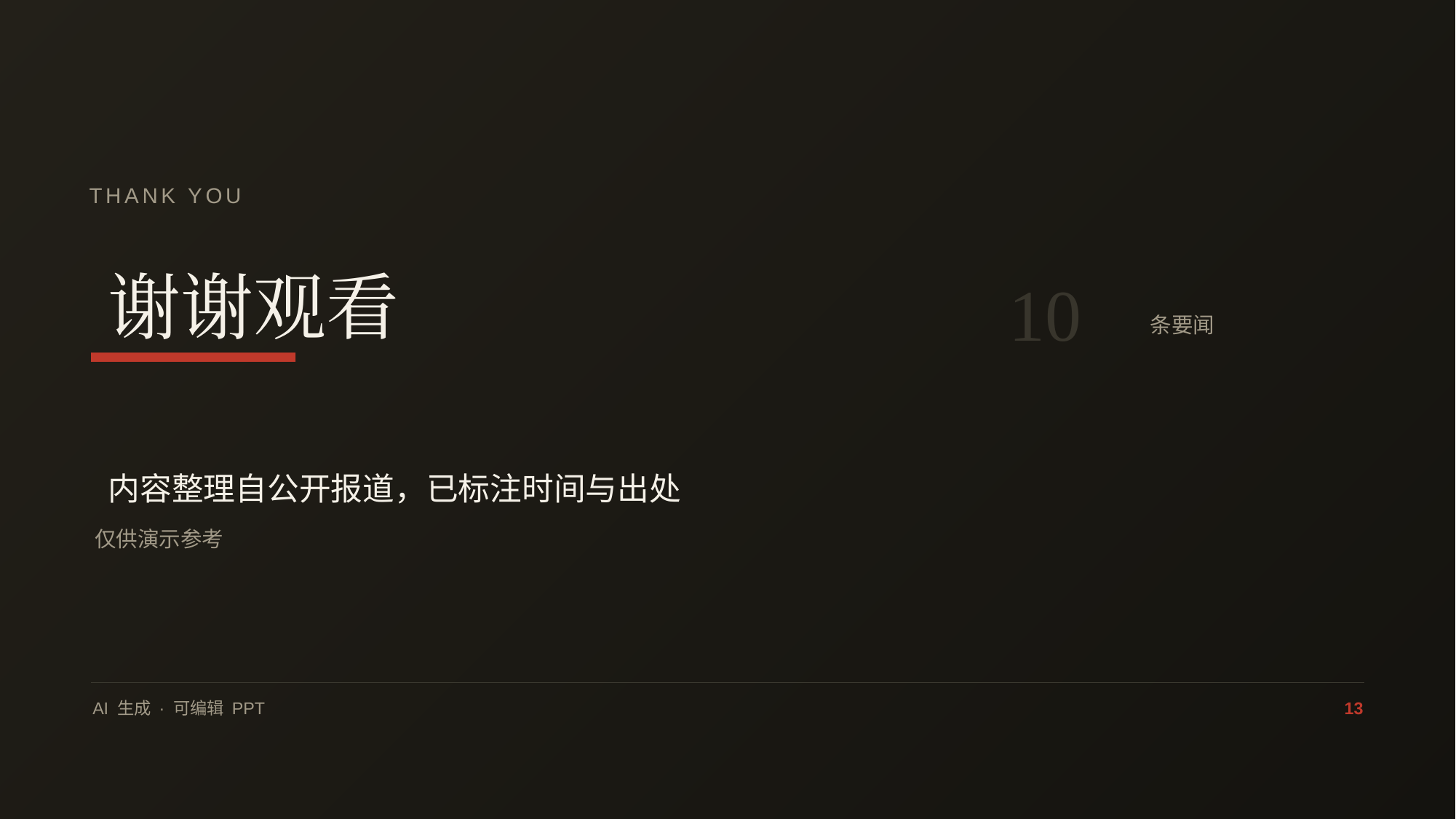

THANK YOU
谢谢观看

10
条要闻
内容整理自公开报道，已标注时间与出处
仅供演示参考

AI 生成 · 可编辑 PPT
13